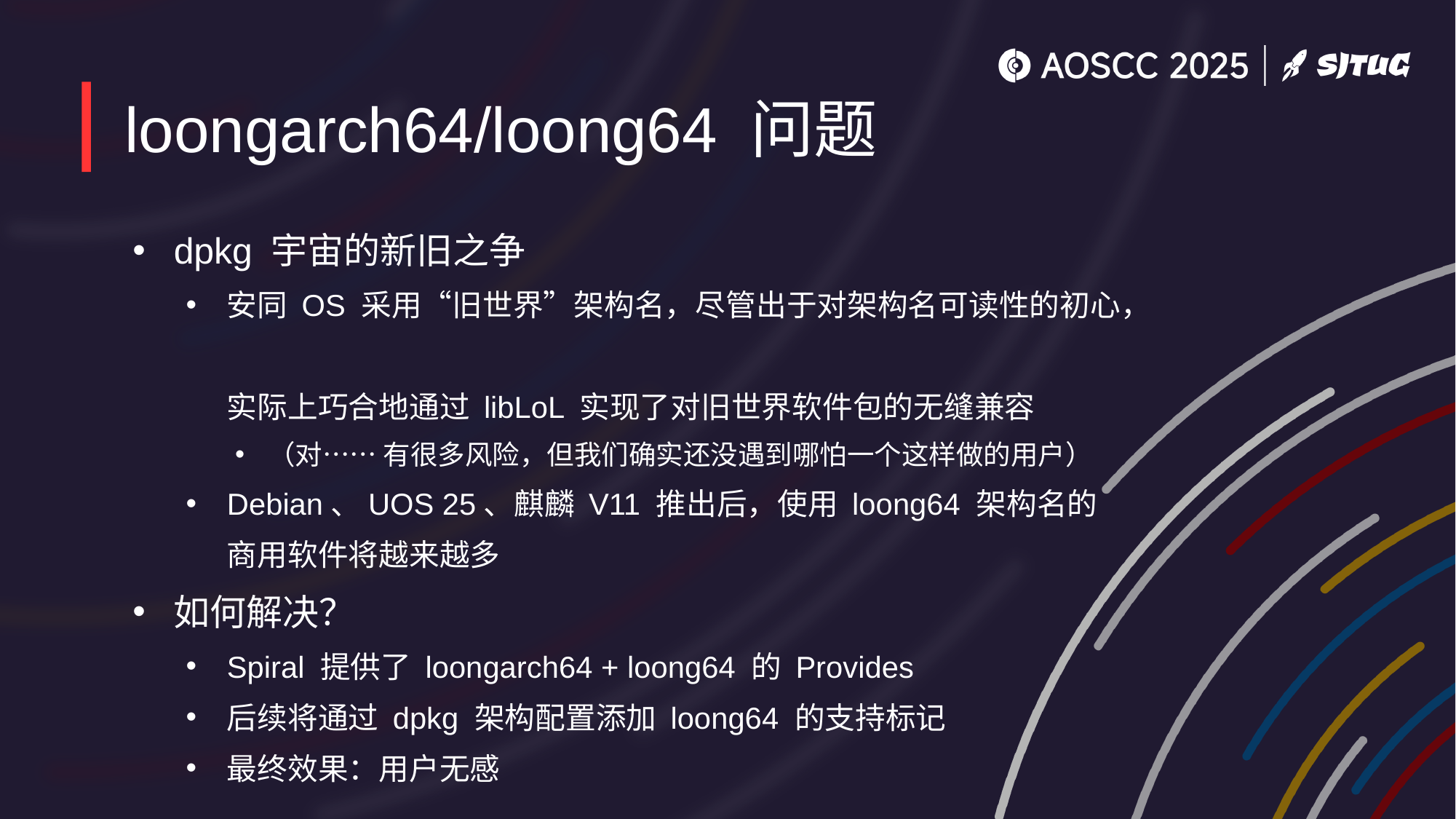

# loongarch64/loong64 问题
dpkg 宇宙的新旧之争
安同 OS 采用“旧世界”架构名，尽管出于对架构名可读性的初心，
实际上巧合地通过 libLoL 实现了对旧世界软件包的无缝兼容
（对…… 有很多风险，但我们确实还没遇到哪怕一个这样做的用户）
Debian、UOS 25、麒麟 V11 推出后，使用 loong64 架构名的
商用软件将越来越多
如何解决？
Spiral 提供了 loongarch64 + loong64 的 Provides
后续将通过 dpkg 架构配置添加 loong64 的支持标记
最终效果：用户无感